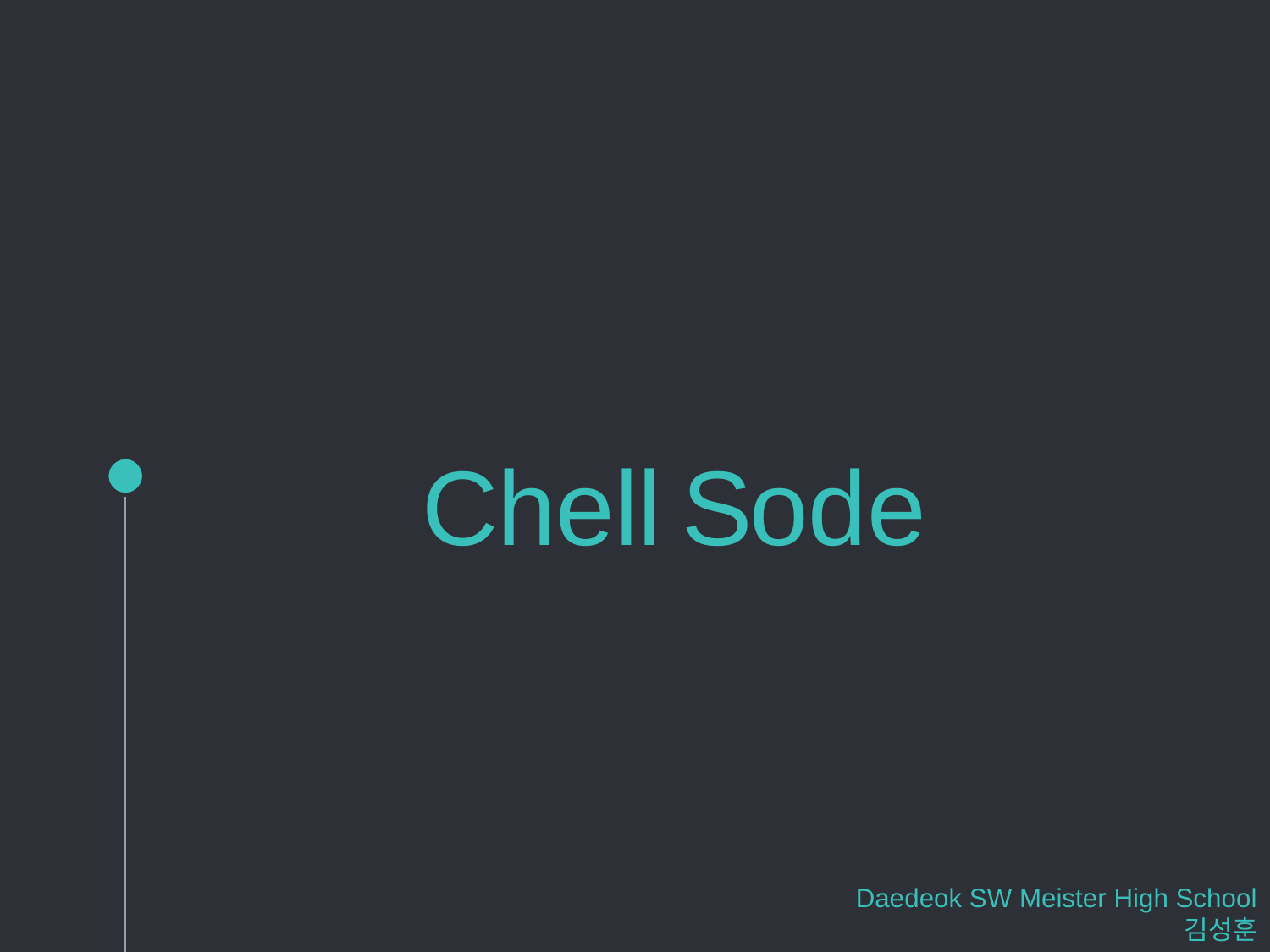

# hell   ode
C
S
Daedeok SW Meister High School 김성훈